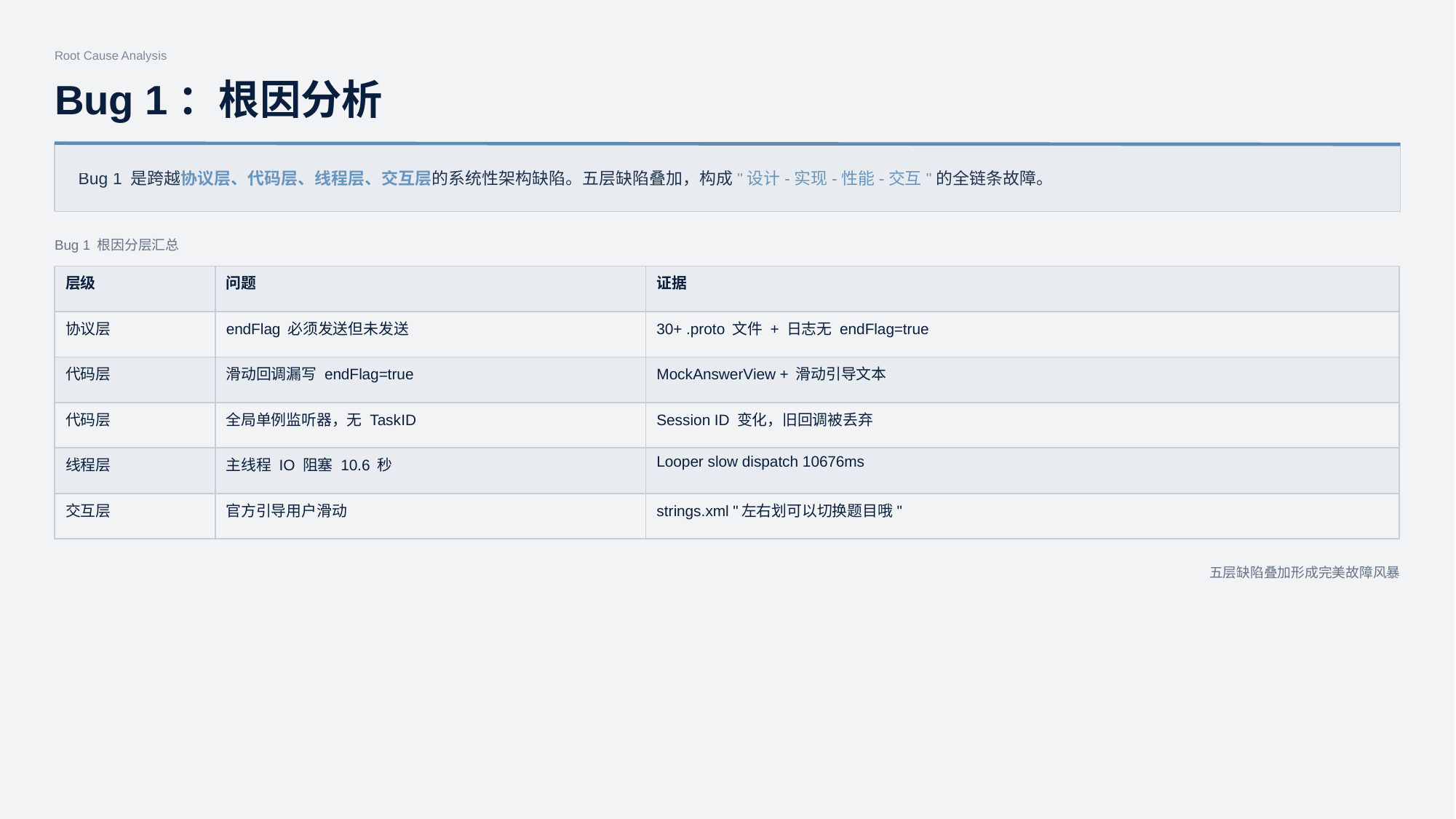

Root Cause Analysis
Bug 1：根因分析

Bug 1 是跨越协议层、代码层、线程层、交互层的系统性架构缺陷。五层缺陷叠加，构成"设计-实现-性能-交互"的全链条故障。
Bug 1 根因分层汇总
| 层级 | 问题 | 证据 |
| --- | --- | --- |
| 协议层 | endFlag 必须发送但未发送 | 30+ .proto 文件 + 日志无 endFlag=true |
| 代码层 | 滑动回调漏写 endFlag=true | MockAnswerView + 滑动引导文本 |
| 代码层 | 全局单例监听器，无 TaskID | Session ID 变化，旧回调被丢弃 |
| 线程层 | 主线程 IO 阻塞 10.6 秒 | Looper slow dispatch 10676ms |
| 交互层 | 官方引导用户滑动 | strings.xml "左右划可以切换题目哦" |
五层缺陷叠加形成完美故障风暴